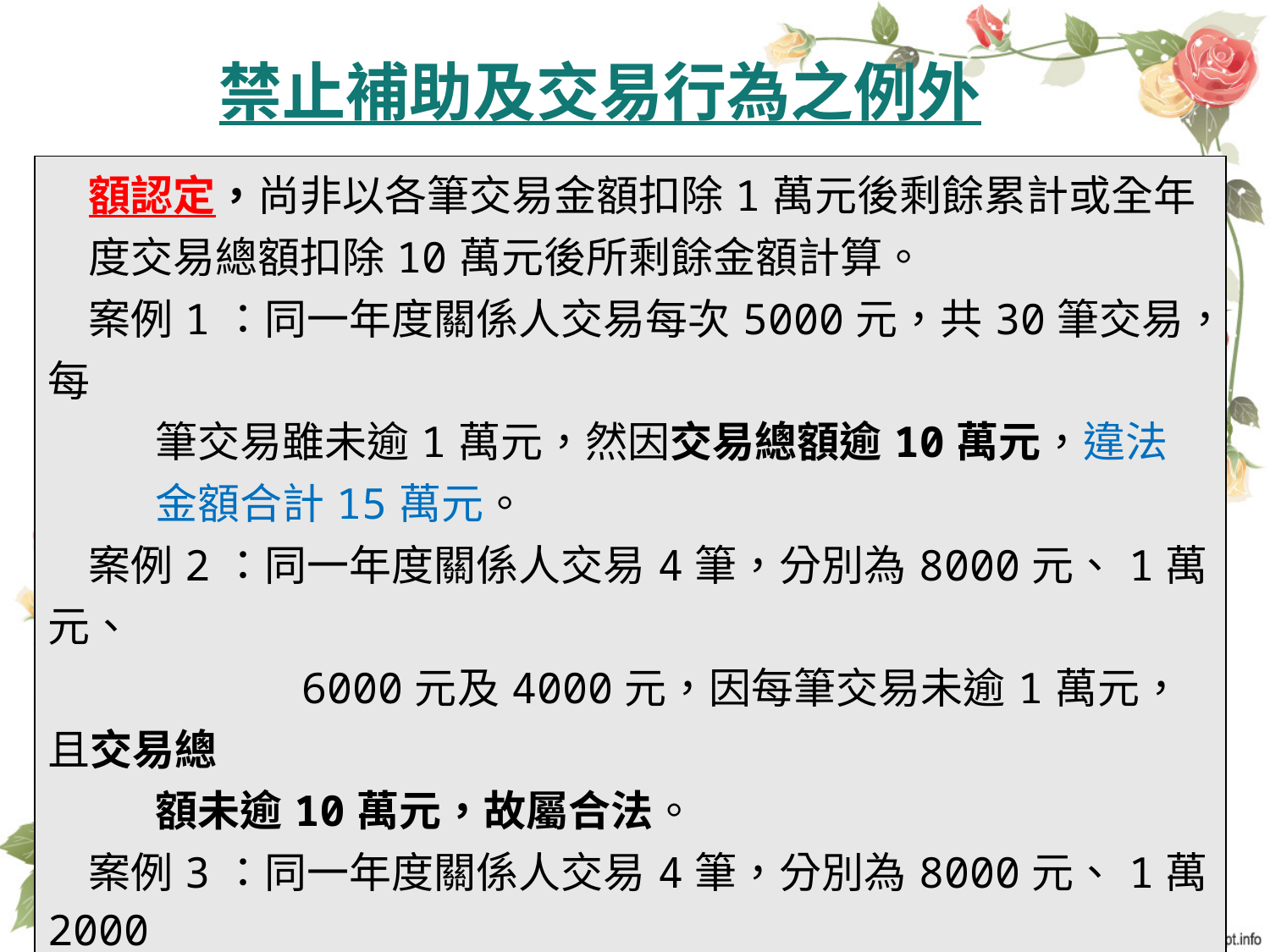

禁止補助及交易行為之例外
| 額認定，尚非以各筆交易金額扣除1萬元後剩餘累計或全年 度交易總額扣除10萬元後所剩餘金額計算。 案例1：同一年度關係人交易每次5000元，共30筆交易，每 筆交易雖未逾1萬元，然因交易總額逾10萬元，違法 金額合計15萬元。 案例2：同一年度關係人交易4筆，分別為8000元、1萬元、 6000元及4000元，因每筆交易未逾1萬元，且交易總 額未逾10萬元，故屬合法。 案例3：同一年度關係人交易4筆，分別為8000元、1萬2000 元、1萬元及8萬元，因交易總額為11萬元，已逾10 萬元，故違法金額合計11萬元。 案例4：同一年度關係人交易4筆，分別為8000元、2萬元、1 萬5000元、3萬元，雖總額未逾10萬元，但其中有3 筆交易均逾1萬元，3筆合計6萬5000元，故違法金額 合計6萬5000元。 |
| --- |
159